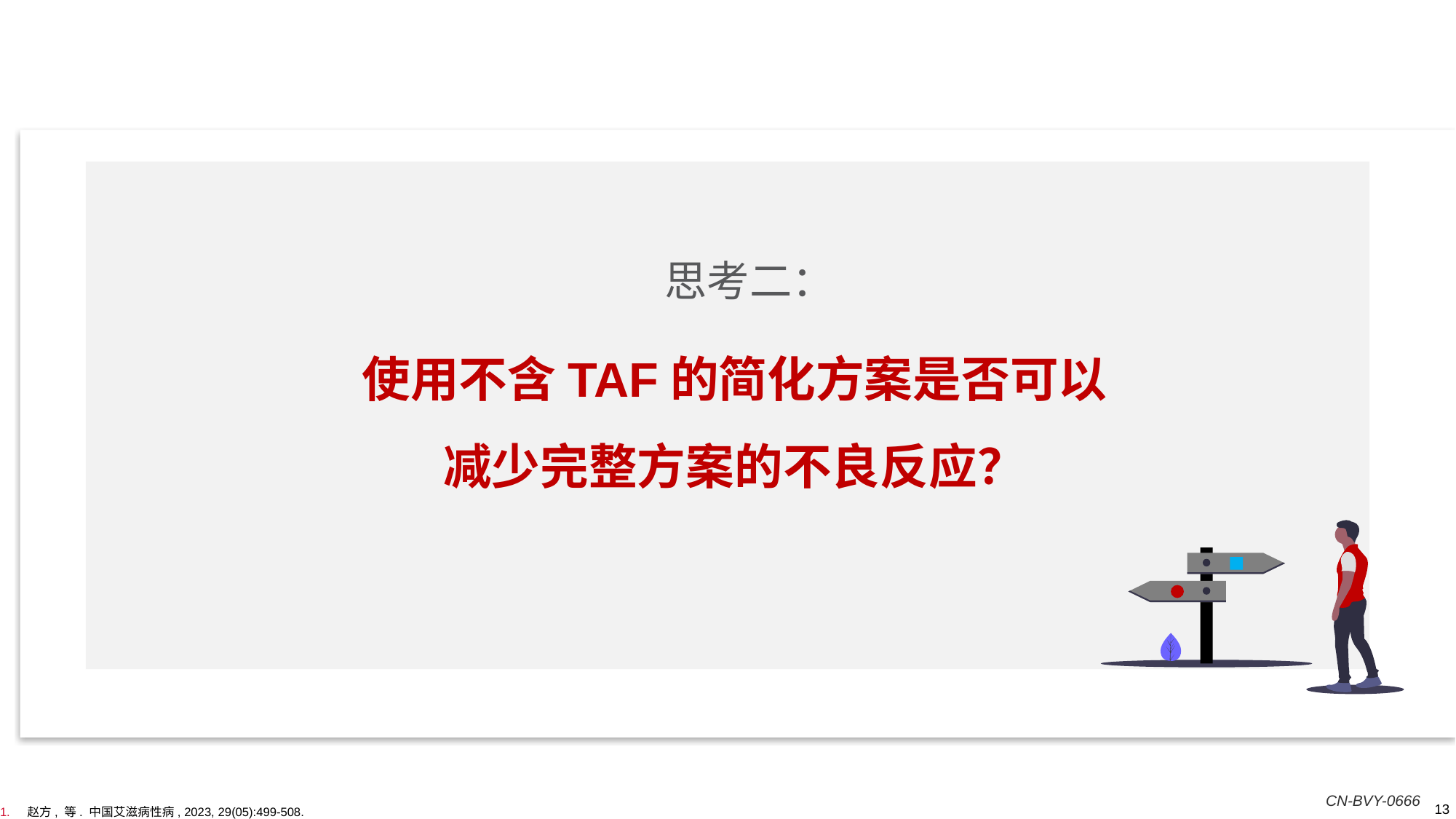

思考二：

使用不含TAF的简化方案是否可以
减少完整方案的不良反应？
赵方, 等. 中国艾滋病性病, 2023, 29(05):499-508.